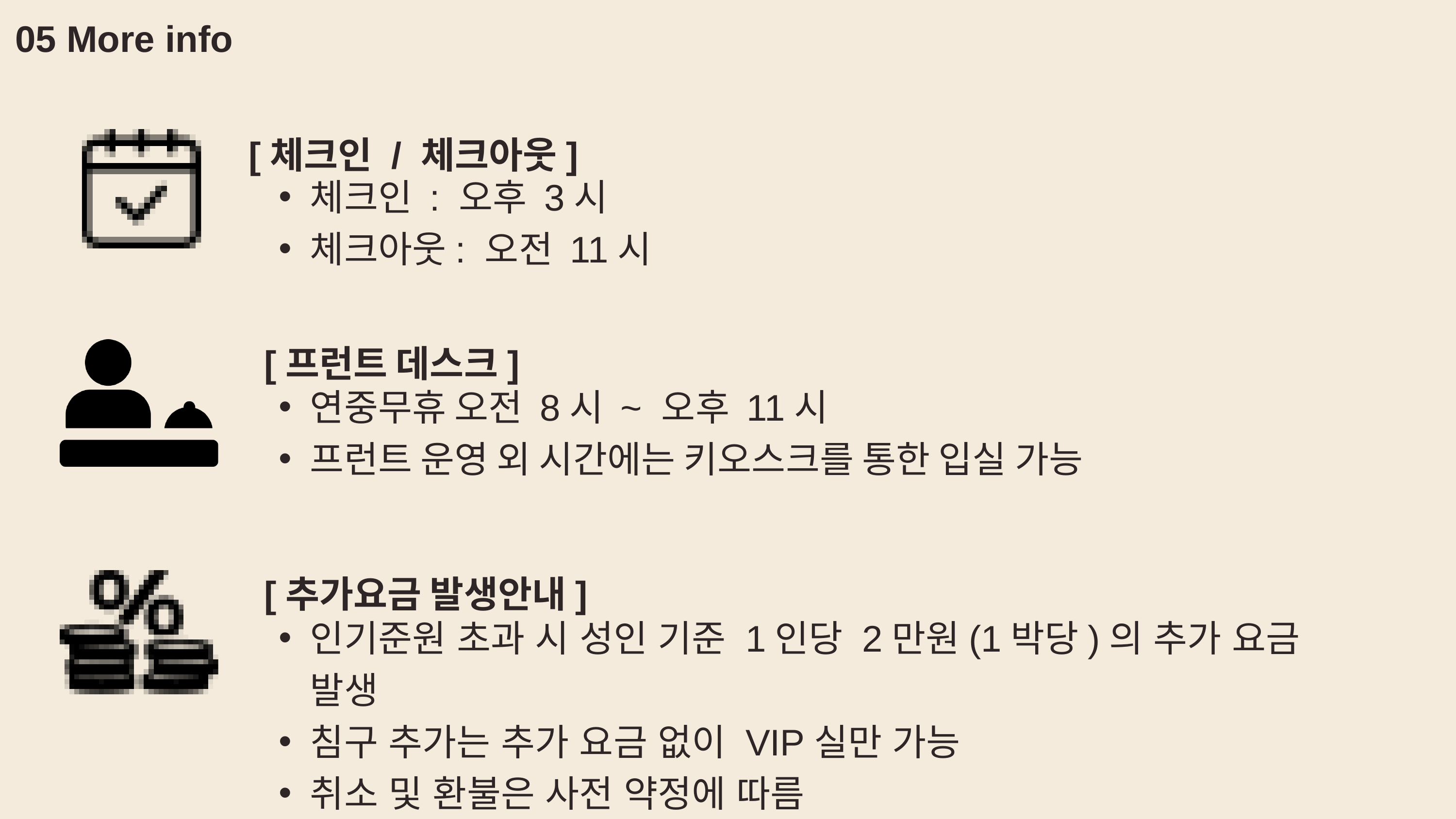

05 More info
[체크인 / 체크아웃]

체크인 : 오후 3시
체크아웃: 오전 11시
[프런트 데스크]

연중무휴 오전 8시 ~ 오후 11시
프런트 운영 외 시간에는 키오스크를 통한 입실 가능
[추가요금 발생안내]

인기준원 초과 시 성인 기준 1인당 2만원(1박당)의 추가 요금 발생
침구 추가는 추가 요금 없이 VIP실만 가능
취소 및 환불은 사전 약정에 따름